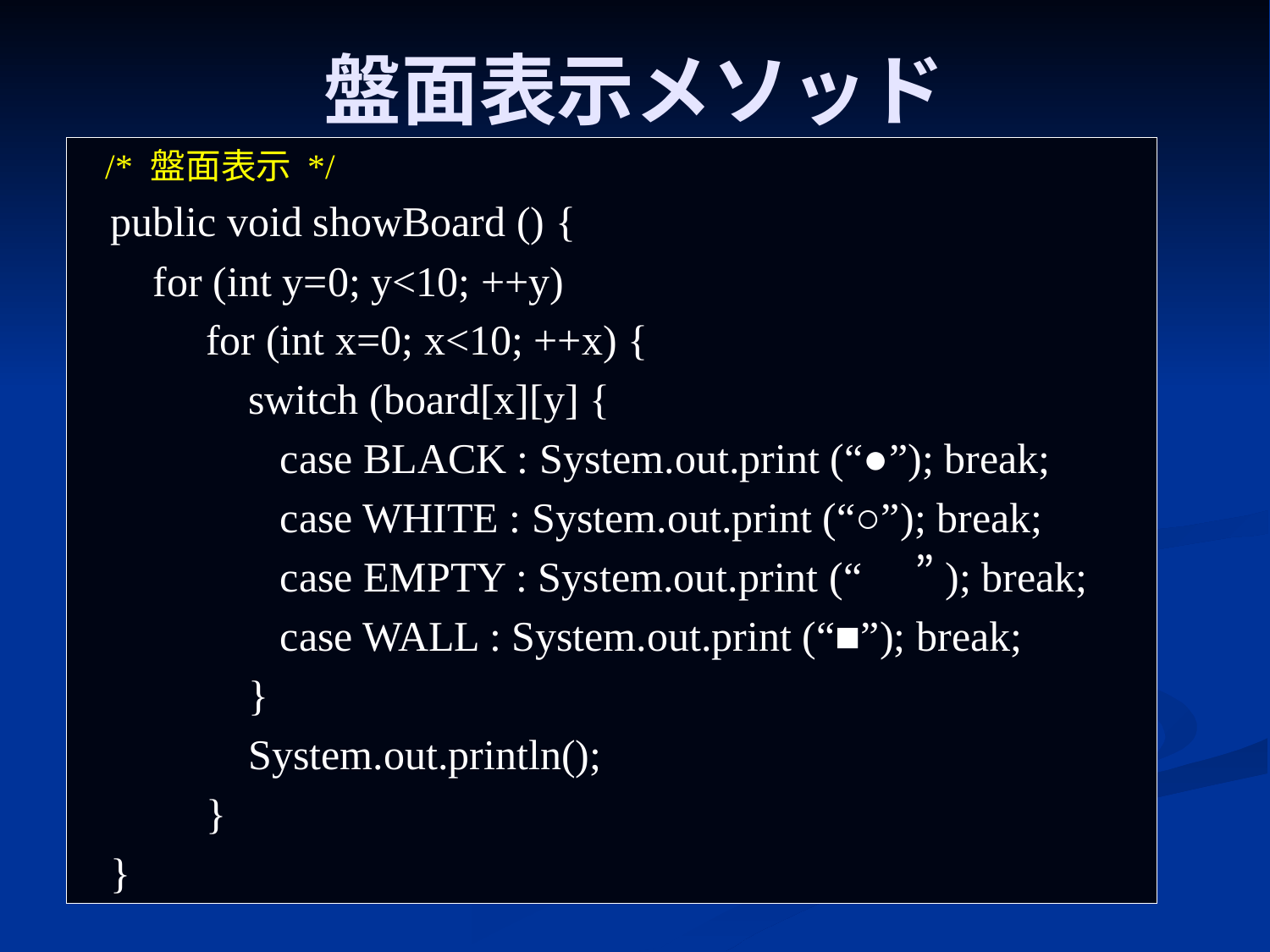

# 盤面表示メソッド
   /* 盤面表示 */
   public void showBoard () {
       for (int y=0; y<10; ++y)
            for (int x=0; x<10; ++x) {
                switch (board[x][y] {
                   case BLACK : System.out.print (“●”); break;
                   case WHITE : System.out.print (“○”); break;
                   case EMPTY : System.out.print (“　”); break;
                   case WALL : System.out.print (“■”); break;
                }
                System.out.println();
            }
   }